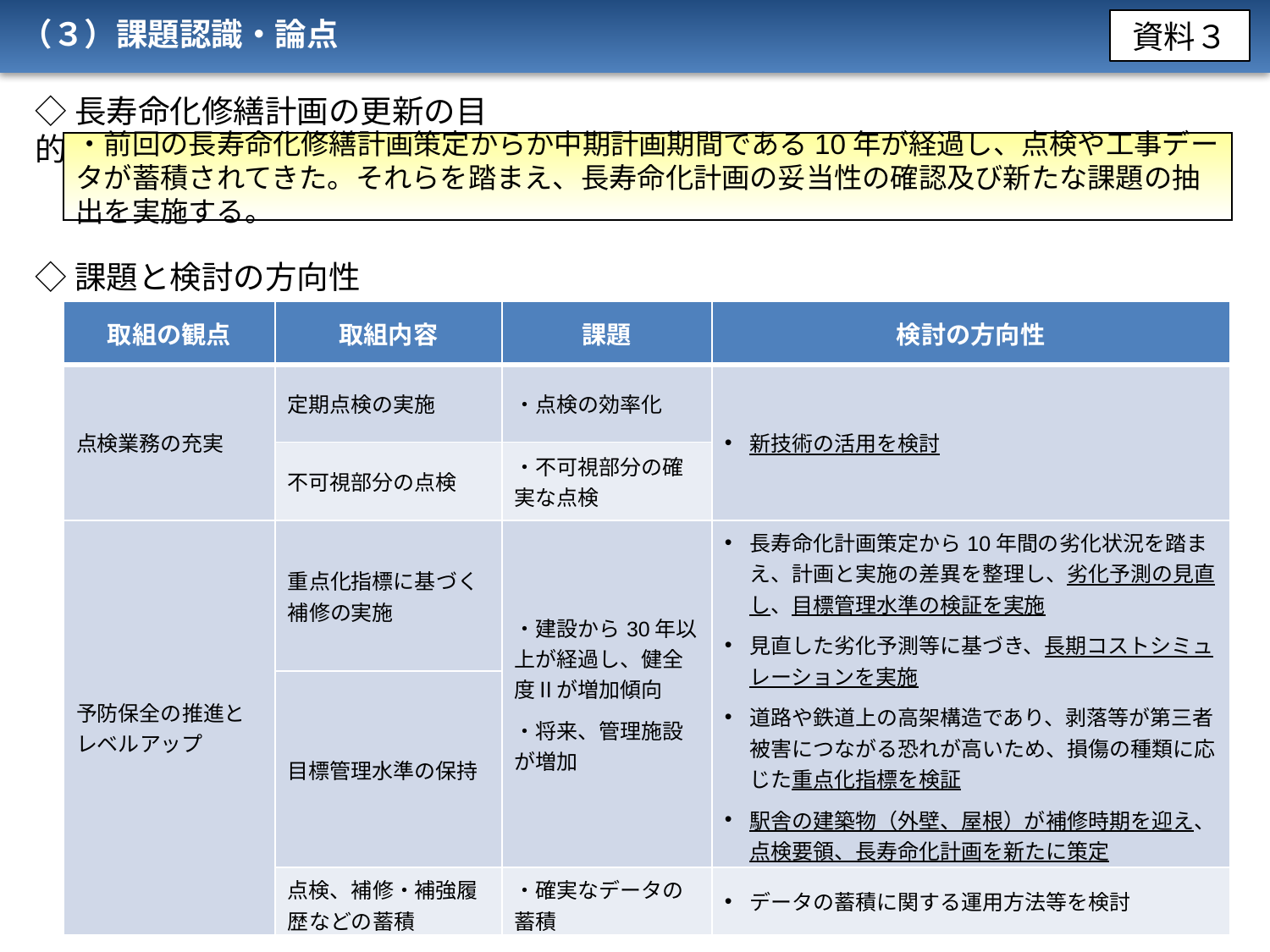

（３）課題認識・論点
資料３
H25以降の国の要領や文献等の内容を整理のうえ、考慮する点も記載できませんでしょうか。
◇長寿命化修繕計画の更新の目的
・前回の長寿命化修繕計画策定からか中期計画期間である10年が経過し、点検や工事データが蓄積されてきた。それらを踏まえ、長寿命化計画の妥当性の確認及び新たな課題の抽出を実施する。
◇課題と検討の方向性
| 取組の観点 | 取組内容 | 課題 | 検討の方向性 |
| --- | --- | --- | --- |
| 点検業務の充実 | 定期点検の実施 | ・点検の効率化 | 新技術の活用を検討 |
|  | 不可視部分の点検 | ・不可視部分の確実な点検 |  |
| 予防保全の推進と レベルアップ | 重点化指標に基づく補修の実施 | ・建設から30年以上が経過し、健全度Ⅱが増加傾向 ・将来、管理施設が増加 | 長寿命化計画策定から10年間の劣化状況を踏まえ、計画と実施の差異を整理し、劣化予測の見直し、目標管理水準の検証を実施 見直した劣化予測等に基づき、長期コストシミュレーションを実施 道路や鉄道上の高架構造であり、剥落等が第三者被害につながる恐れが高いため、損傷の種類に応じた重点化指標を検証 駅舎の建築物（外壁、屋根）が補修時期を迎え、点検要領、長寿命化計画を新たに策定 工事のコスト縮減につながる新技術の活用を検討 |
|  | 目標管理水準の保持 |  | 道路や鉄道上の高架構造であり、剥落等が第三者被害につながる恐れが高いため、損傷の種類に応じた重点化指標を検証 |
|  | 点検、補修・補強履歴などの蓄積 | ・確実なデータの蓄積 | データの蓄積に関する運用方法等を検討 |
・健全度Ⅱが増加傾向であり、将来、管理施設が増大することも踏まえ、計画的な予防保全が必要
・剥落等が生じた場合には第三者被害につながる恐れがある
・開業から30年を経過し、駅舎（外壁、屋根）が予防保全時期を迎えている
・必要な予算額が増加する中で、新技術を活用したコスト縮減が必要
・長寿命化修繕計画と実際の工事との差異（補修工事の有無、補修工事時期、補修項目、補修費用、補修規模等）を把握の上、劣化予測、補修単価、管理水準などを再検討し、本修繕計画に反映する。目視点検の代替技術（点検支援技術）、耐久性のある素材や最新の工法の活用等、適切な維持管理・修繕技術を検討する。